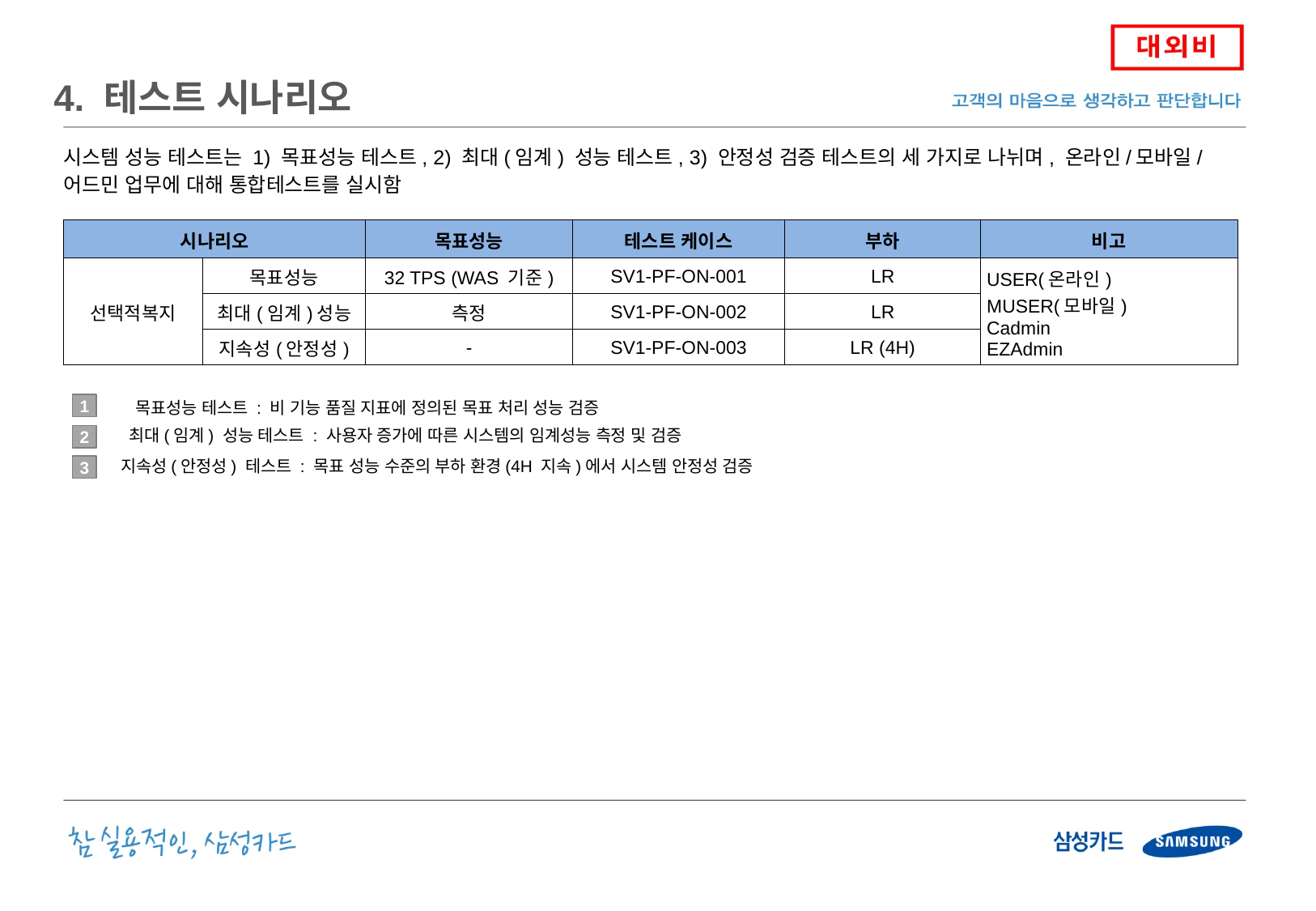

4. 테스트 시나리오
시스템 성능 테스트는 1) 목표성능 테스트, 2) 최대(임계) 성능 테스트, 3) 안정성 검증 테스트의 세 가지로 나뉘며, 온라인/모바일/어드민 업무에 대해 통합테스트를 실시함
| 시나리오 |  | 목표성능 | 테스트 케이스 | 부하 | 비고 |
| --- | --- | --- | --- | --- | --- |
| 선택적복지 | 목표성능 | 32 TPS (WAS 기준) | SV1-PF-ON-001 | LR | USER(온라인) MUSER(모바일) Cadmin EZAdmin |
|  | 최대(임계)성능 | 측정 | SV1-PF-ON-002 | LR |  |
|  | 지속성(안정성) | - | SV1-PF-ON-003 | LR (4H) |  |
목표성능 테스트 : 비 기능 품질 지표에 정의된 목표 처리 성능 검증
1
최대(임계) 성능 테스트 : 사용자 증가에 따른 시스템의 임계성능 측정 및 검증
2
지속성(안정성) 테스트 : 목표 성능 수준의 부하 환경(4H 지속)에서 시스템 안정성 검증
3